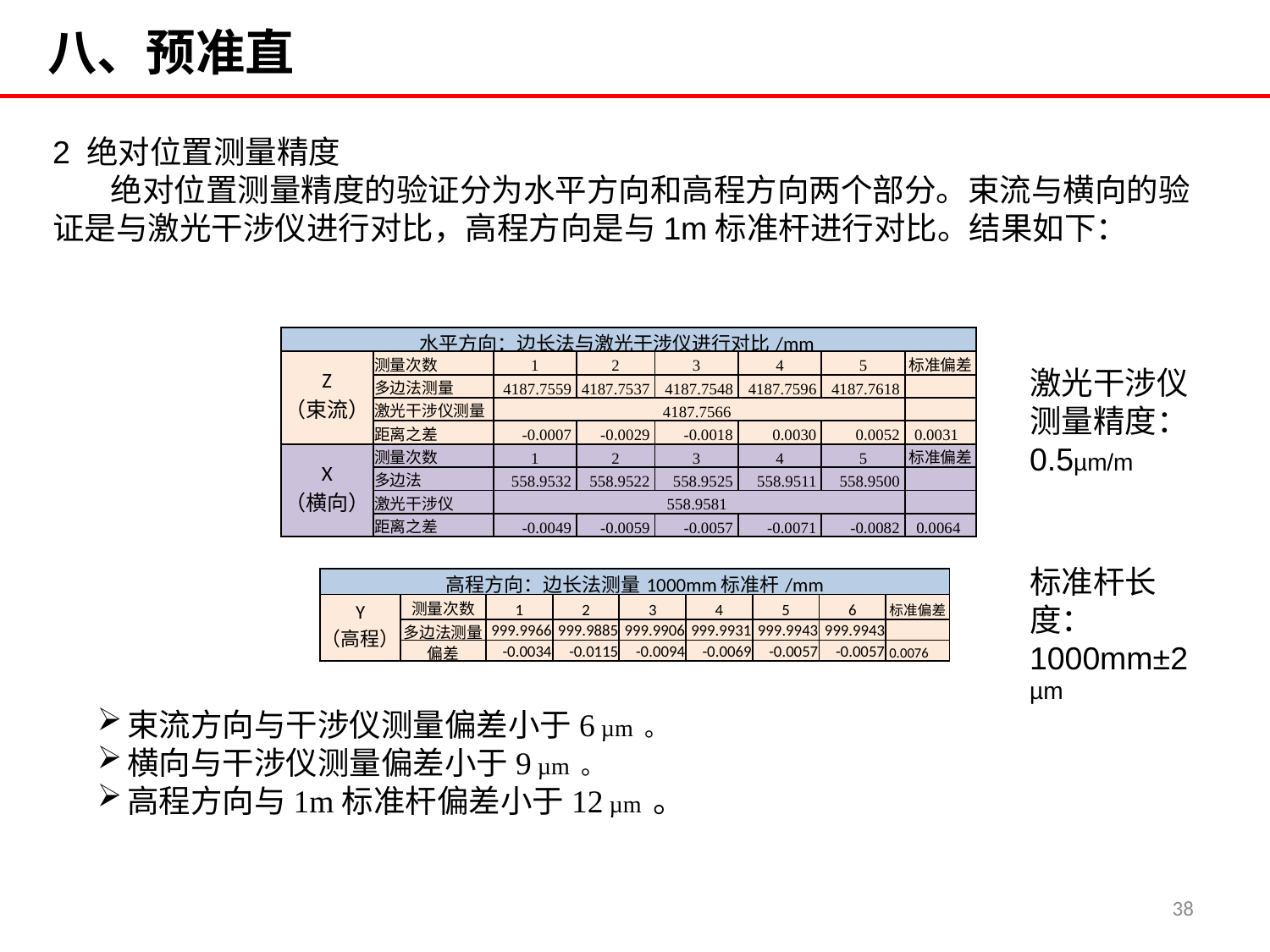

# 八、预准直
2 绝对位置测量精度
       绝对位置测量精度的验证分为水平方向和高程方向两个部分。束流与横向的验证是与激光干涉仪进行对比，高程方向是与1m标准杆进行对比。结果如下：
| 水平方向：边长法与激光干涉仪进行对比/mm |  |  |  |  |  |  |  |
| --- | --- | --- | --- | --- | --- | --- | --- |
| Z （束流） | 测量次数 | 1 | 2 | 3 | 4 | 5 | 标准偏差 |
|  | 多边法测量 | 4187.7559 | 4187.7537 | 4187.7548 | 4187.7596 | 4187.7618 |  |
|  | 激光干涉仪测量 | 4187.7566 |  |  |  |  |  |
|  | 距离之差 | -0.0007 | -0.0029 | -0.0018 | 0.0030 | 0.0052 | 0.0031 |
| X （横向） | 测量次数 | 1 | 2 | 3 | 4 | 5 | 标准偏差 |
|  | 多边法 | 558.9532 | 558.9522 | 558.9525 | 558.9511 | 558.9500 |  |
|  | 激光干涉仪 | 558.9581 |  |  |  |  |  |
|  | 距离之差 | -0.0049 | -0.0059 | -0.0057 | -0.0071 | -0.0082 | 0.0064 |
激光干涉仪测量精度：0.5µm/m
标准杆长度：1000mm±2µm
| 高程方向：边长法测量1000mm标准杆/mm |  |  |  |  |  |  |  |  |
| --- | --- | --- | --- | --- | --- | --- | --- | --- |
| Y （高程） | 测量次数 | 1 | 2 | 3 | 4 | 5 | 6 | 标准偏差 |
|  | 多边法测量 | 999.9966 | 999.9885 | 999.9906 | 999.9931 | 999.9943 | 999.9943 |  |
|  | 偏差 | -0.0034 | -0.0115 | -0.0094 | -0.0069 | -0.0057 | -0.0057 | 0.0076 |
束流方向与干涉仪测量偏差小于6 µm 。
横向与干涉仪测量偏差小于9 µm 。
高程方向与1m标准杆偏差小于12 µm 。
38